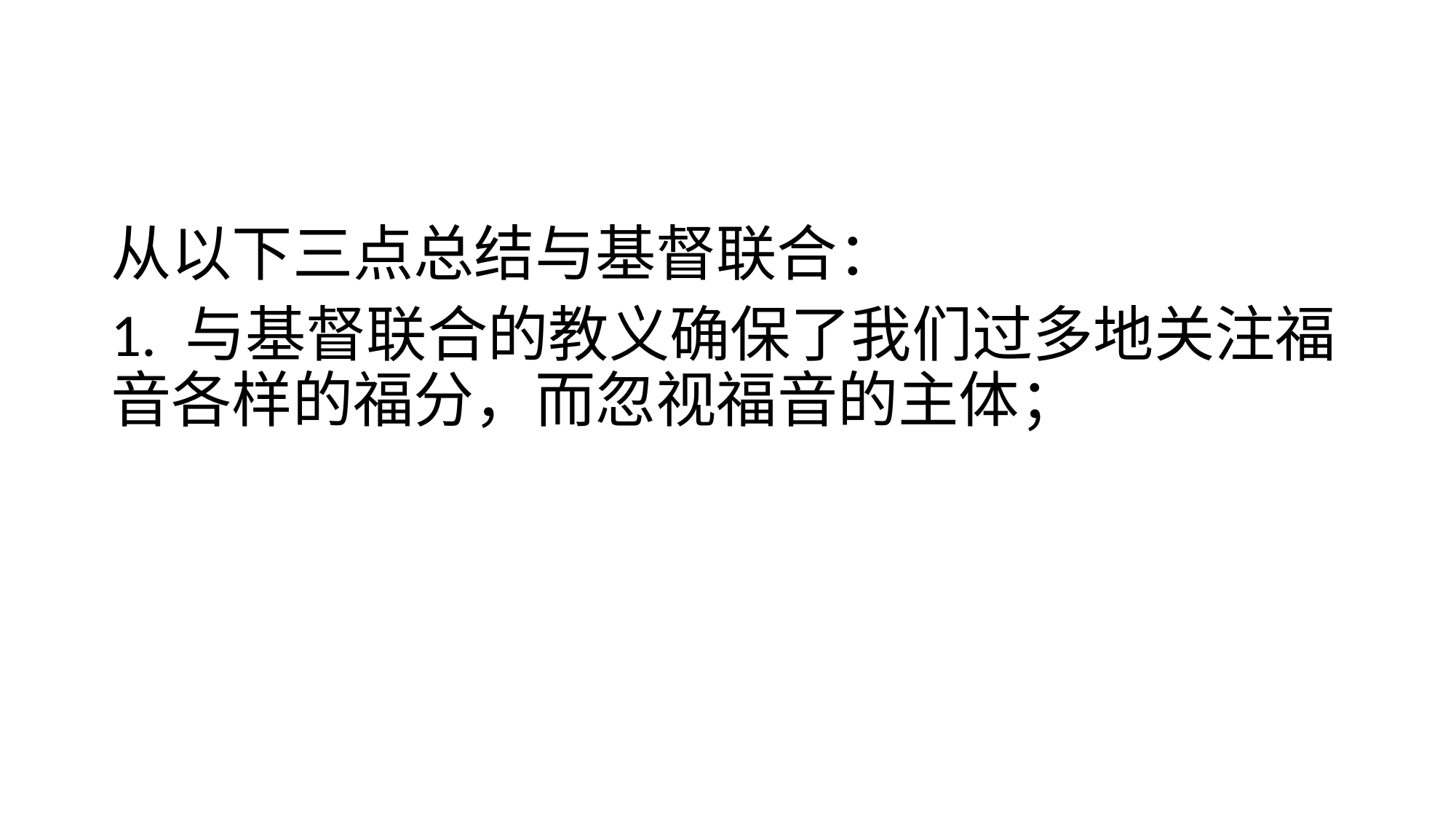

#
从以下三点总结与基督联合：
1. 与基督联合的教义确保了我们过多地关注福音各样的福分，而忽视福音的主体；